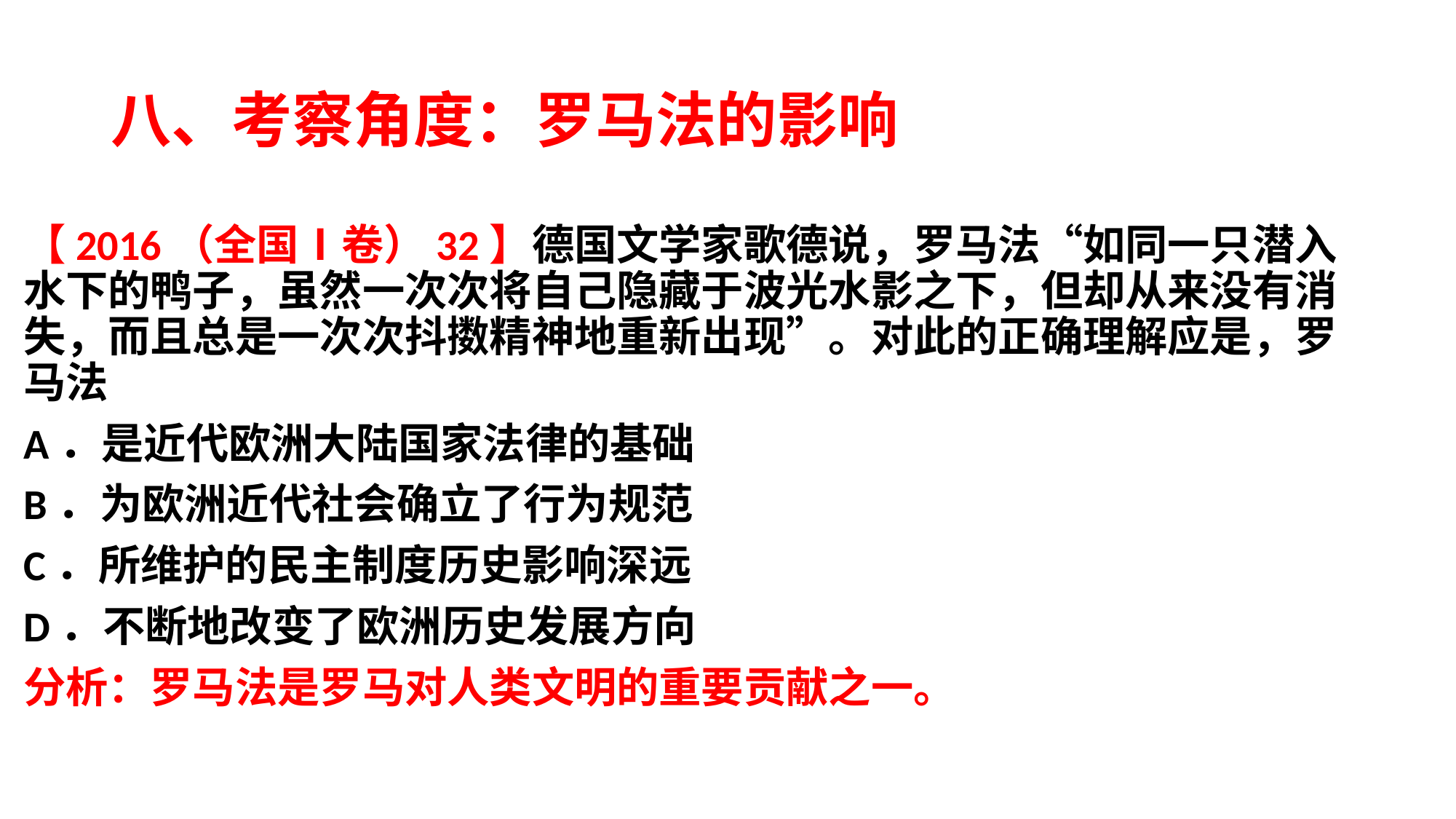

# 八、考察角度：罗马法的影响
【2016（全国Ⅰ卷）32】德国文学家歌德说，罗马法“如同一只潜入水下的鸭子，虽然一次次将自己隐藏于波光水影之下，但却从来没有消失，而且总是一次次抖擞精神地重新出现”。对此的正确理解应是，罗马法
A．是近代欧洲大陆国家法律的基础
B．为欧洲近代社会确立了行为规范
C．所维护的民主制度历史影响深远
D．不断地改变了欧洲历史发展方向
分析：罗马法是罗马对人类文明的重要贡献之一。